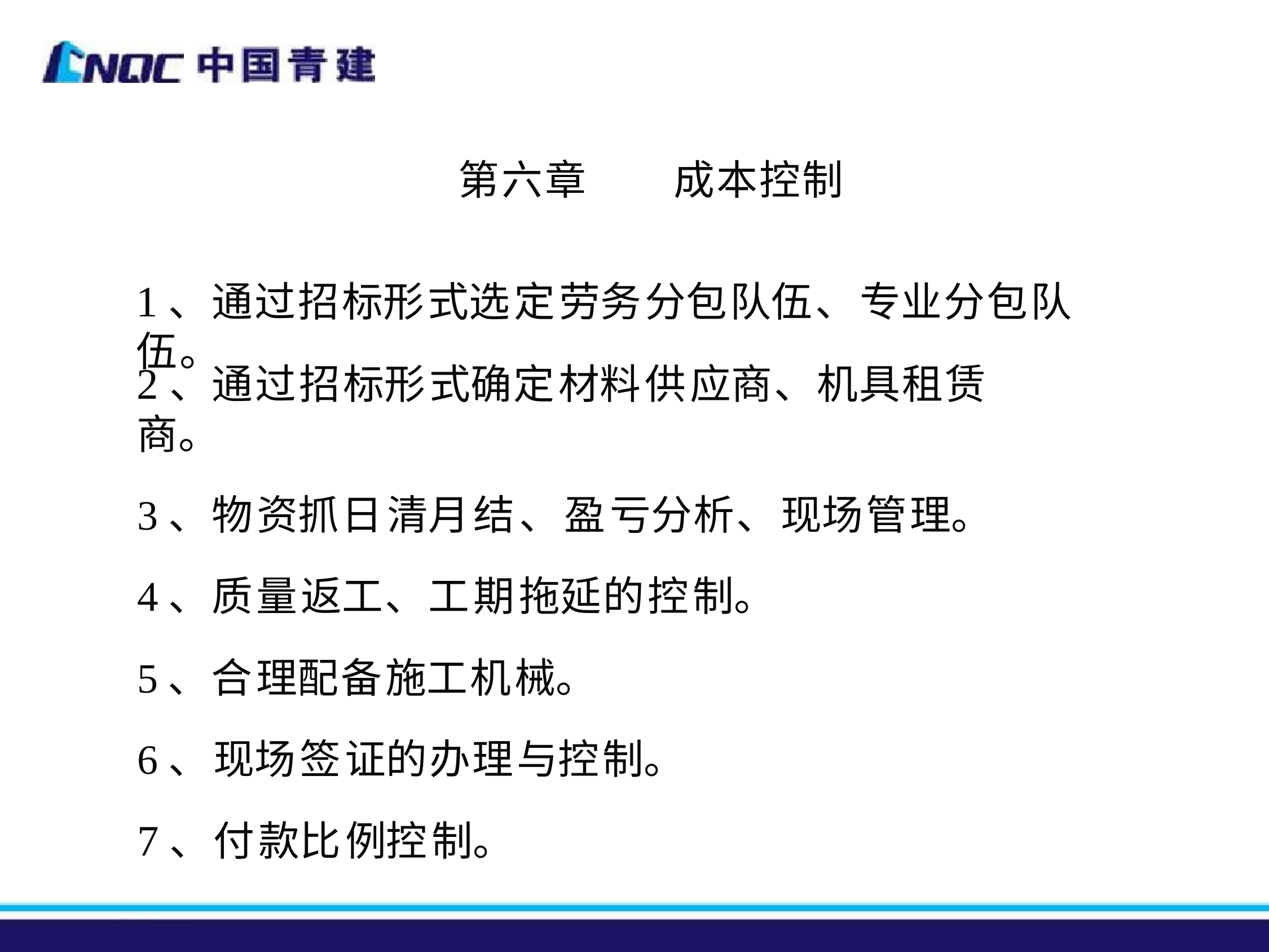

第六章	成本控制
# 1、通过招标形式选定劳务分包队伍、专业分包队伍。
2、通过招标形式确定材料供应商、机具租赁商。
3、物资抓日清月结、盈亏分析、现场管理。
4、质量返工、工期拖延的控制。
5、合理配备施工机械。
6、现场签证的办理与控制。
7、付款比例控制。